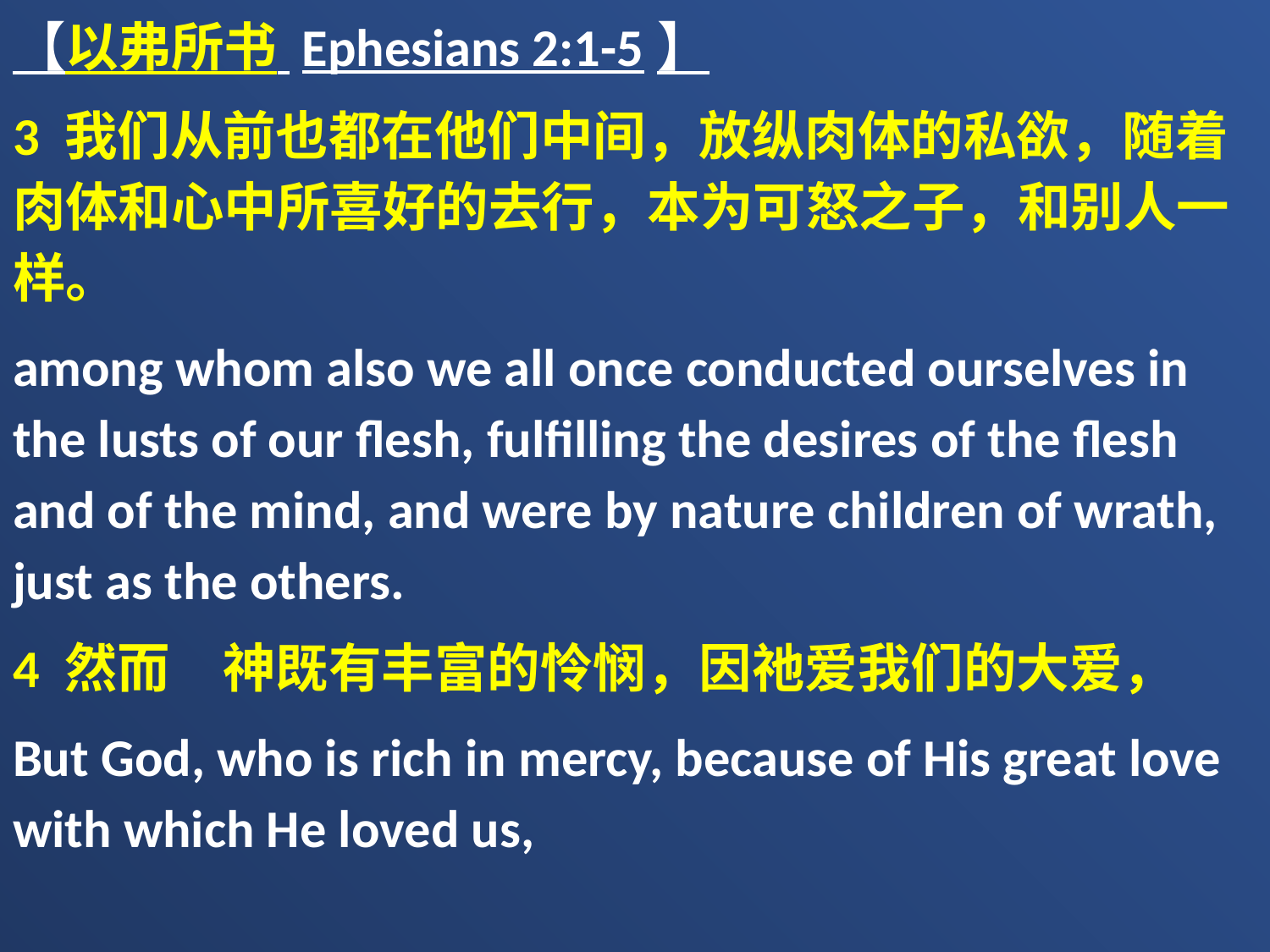

【以弗所书 Ephesians 2:1-5】
3 我们从前也都在他们中间，放纵肉体的私欲，随着肉体和心中所喜好的去行，本为可怒之子，和别人一样。
among whom also we all once conducted ourselves in the lusts of our flesh, fulfilling the desires of the flesh and of the mind, and were by nature children of wrath, just as the others.
4 然而　神既有丰富的怜悯，因祂爱我们的大爱，
But God, who is rich in mercy, because of His great love with which He loved us,